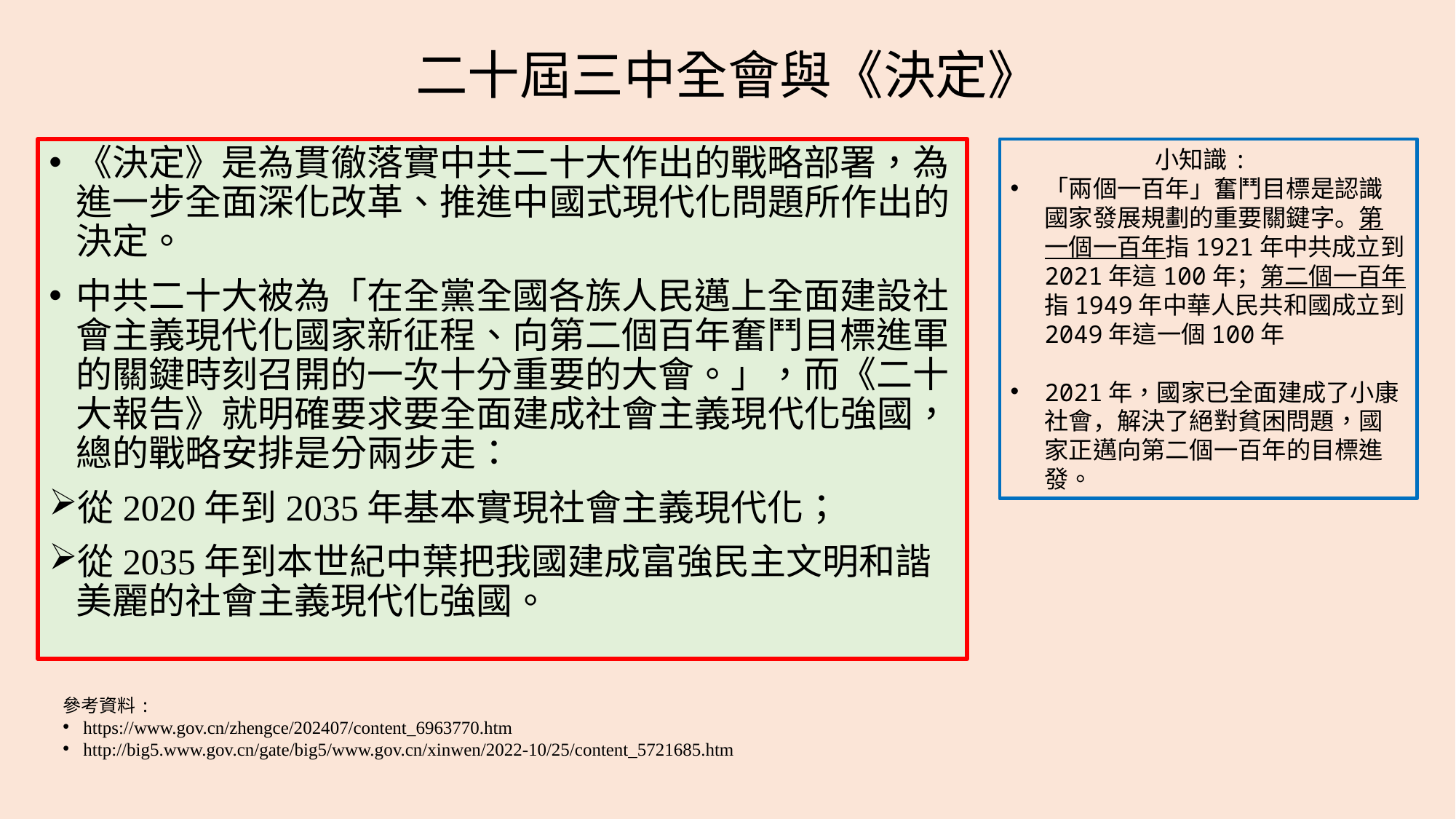

# 二十屆三中全會與《決定》
《決定》是為貫徹落實中共二十大作出的戰略部署，為進一步全面深化改革、推進中國式現代化問題所作出的決定。
中共二十大被為「在全黨全國各族人民邁上全面建設社會主義現代化國家新征程、向第二個百年奮鬥目標進軍的關鍵時刻召開的一次十分重要的大會。」，而《二十大報告》就明確要求要全面建成社會主義現代化強國，總的戰略安排是分兩步走：
從2020年到2035年基本實現社會主義現代化；
從2035年到本世紀中葉把我國建成富強民主文明和諧美麗的社會主義現代化強國。

小知識:
「兩個一百年」奮鬥目標是認識國家發展規劃的重要關鍵字。第一個一百年指1921年中共成立到2021年這100年；第二個一百年指1949年中華人民共和國成立到2049年這一個100年

2021年，國家已全面建成了小康社會，解決了絕對貧困問題，國家正邁向第二個一百年的目標進發。
參考資料:
https://www.gov.cn/zhengce/202407/content_6963770.htm
http://big5.www.gov.cn/gate/big5/www.gov.cn/xinwen/2022-10/25/content_5721685.htm